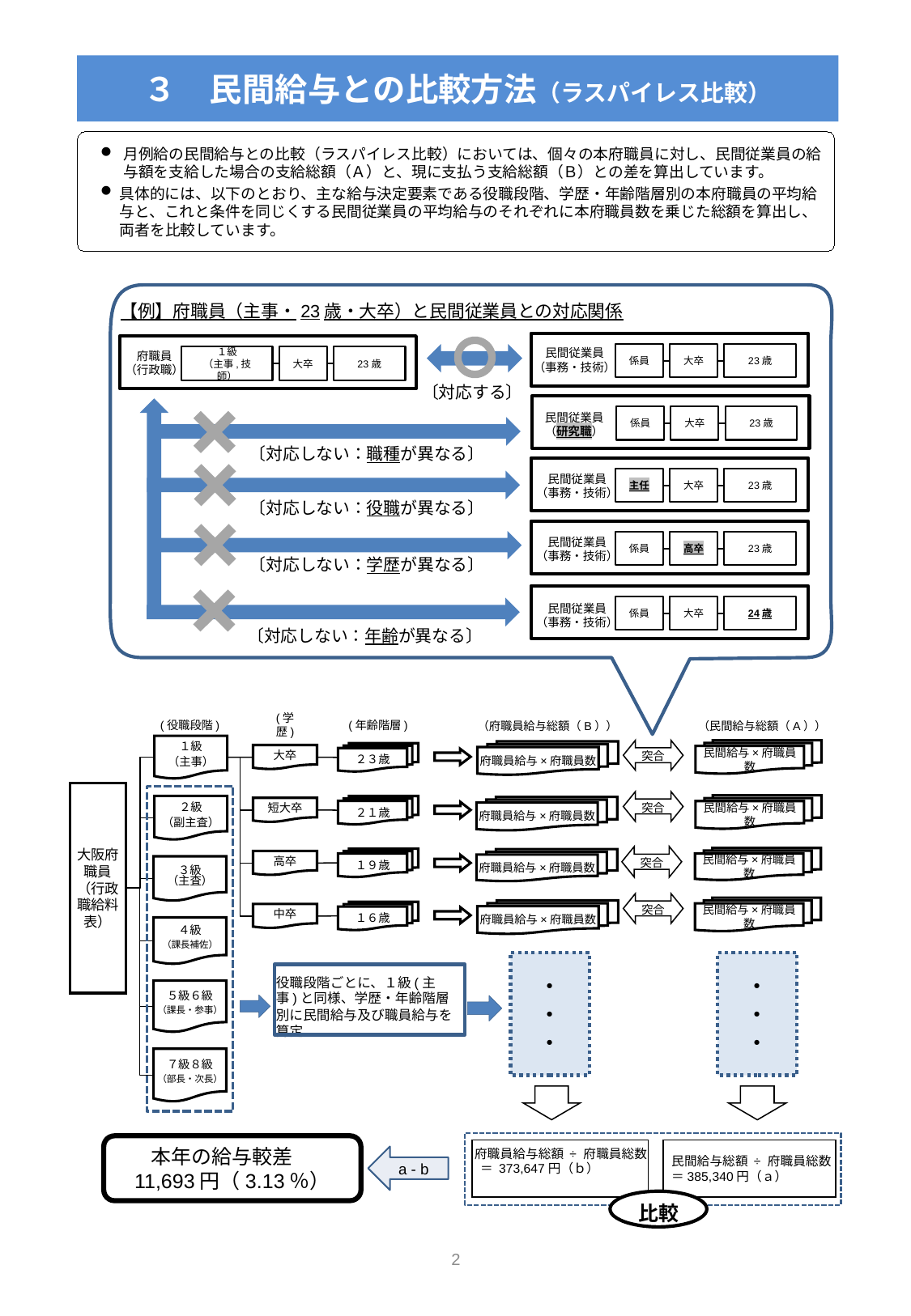

# ３　民間給与との比較方法（ラスパイレス比較）
月例給の民間給与との比較（ラスパイレス比較）においては、個々の本府職員に対し、民間従業員の給与額を支給した場合の支給総額（Ａ）と、現に支払う支給総額（Ｂ）との差を算出しています。
具体的には、以下のとおり、主な給与決定要素である役職段階、学歴・年齢階層別の本府職員の平均給与と、これと条件を同じくする民間従業員の平均給与のそれぞれに本府職員数を乗じた総額を算出し、両者を比較しています。

【例】府職員（主事・23歳・大卒）と民間従業員との対応関係

係員
大卒
23歳
民間従業員
（事務・技術）

１級
（主事,技師）
大卒
23歳
府職員
（行政職）

係員
大卒
23歳
民間従業員
（研究職）

主任
大卒
23歳
民間従業員
（事務・技術）

係員
高卒
23歳
民間従業員
（事務・技術）

係員
大卒
24歳
民間従業員
（事務・技術）

〔対応する〕

〔対応しない：職種が異なる〕

〔対応しない：役職が異なる〕

〔対応しない：学歴が異なる〕
〔対応しない：年齢が異なる〕

(学歴)
(年齢階層)
（府職員給与総額（B））
（民間給与総額（A））
１級
（主事）
民間給与×府職員数
突合
突合
突合
突合
府職員給与×府職員数
２３歳
大卒
大阪府職員
（行政職給料表）
民間給与×府職員数
２級
（副主査）
２１歳
府職員給与×府職員数
短大卒
民間給与×府職員数
１９歳
府職員給与×府職員数
高卒
３級
（主査）
民間給与×府職員数
府職員給与×府職員数
１６歳
中卒
４級
（課長補佐）
５級６級
（課長・参事）
７級８級
（部長・次長）
(役職段階)

府職員給与総額 ÷ 府職員総数
 ＝ 373,647円（ｂ）
 民間給与総額 ÷ 府職員総数
 ＝385,340円（ａ）
本年の給与較差
11,693円（3.13％）

・
・
・
・
・
・

役職段階ごとに、１級(主事)と同様、学歴・年齢階層別に民間給与及び職員給与を算定

a - b

比較
2